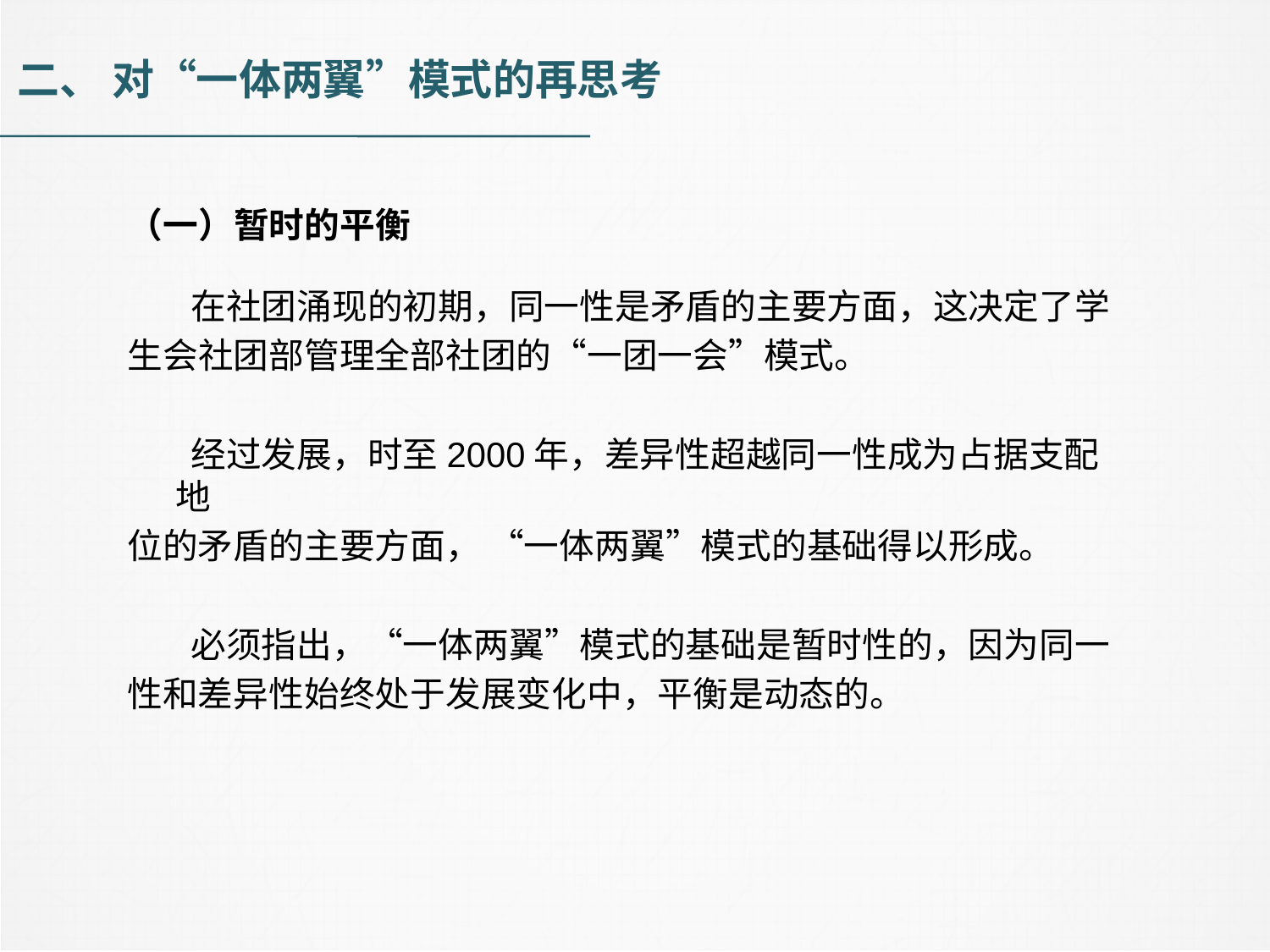

二、 对“一体两翼”模式的再思考
（一）暂时的平衡
       在社团涌现的初期，同一性是矛盾的主要方面，这决定了学
生会社团部管理全部社团的“一团一会”模式。

       经过发展，时至2000年，差异性超越同一性成为占据支配地
位的矛盾的主要方面， “一体两翼”模式的基础得以形成。

       必须指出，“一体两翼”模式的基础是暂时性的，因为同一
性和差异性始终处于发展变化中，平衡是动态的。